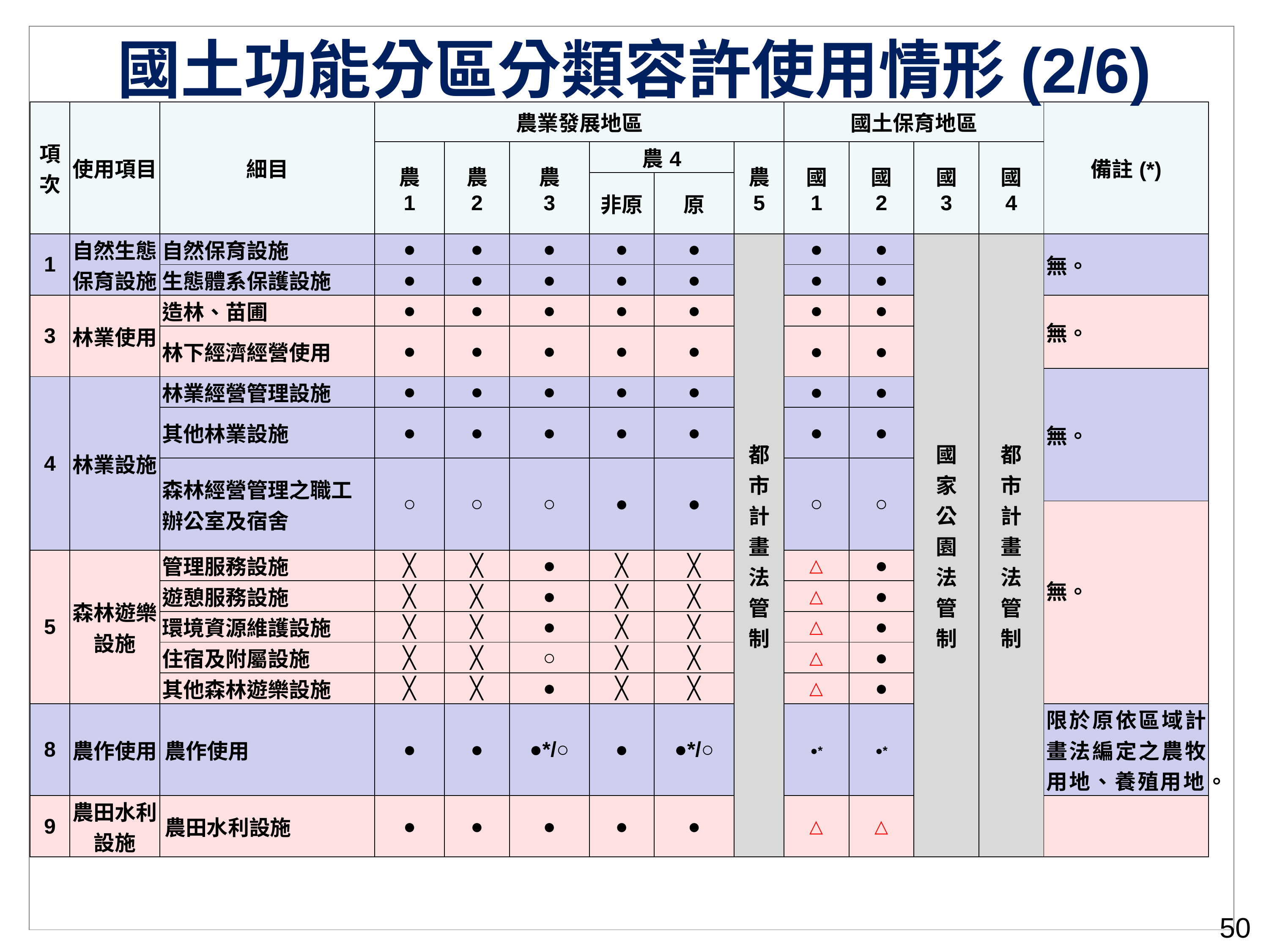

國土功能分區分類容許使用情形(2/6)
| 項次 | 使用項目 | 細目 | 農業發展地區 |  |  |  |  |  | 國土保育地區 |  |  |  | 備註(\*) |
| --- | --- | --- | --- | --- | --- | --- | --- | --- | --- | --- | --- | --- | --- |
|  |  |  | 農 1 | 農 2 | 農 3 | 農4 |  | 農 5 | 國 1 | 國 2 | 國 3 | 國 4 |  |
|  |  |  |  |  |  | 非原 | 原 |  |  |  |  |  |  |
| 1 | 自然生態保育設施 | 自然保育設施 | ● | ● | ● | ● | ● | 都 市 計 畫 法 管 制 | ● | ● | 國 家 公 園 法 管 制 | 都 市 計 畫 法 管 制 | 無。 |
|  |  | 生態體系保護設施 | ● | ● | ● | ● | ● |  | ● | ● |  |  |  |
| 3 | 林業使用 | 造林、苗圃 | ● | ● | ● | ● | ● |  | ● | ● |  |  | 無。 |
|  |  | 林下經濟經營使用 | ● | ● | ● | ● | ● |  | ● | ● |  |  |  |
|  |  |  |  |  |  |  |  |  |  |  |  |  | 無。 |
| 4 | 林業設施 | 林業經營管理設施 | ● | ● | ● | ● | ● |  | ● | ● |  |  |  |
|  |  | 其他林業設施 | ● | ● | ● | ● | ● |  | ● | ● |  |  |  |
|  |  | 森林經營管理之職工辦公室及宿舍 | ○ | ○ | ○ | ● | ● |  | ○ | ○ |  |  |  |
|  |  |  |  |  |  |  |  |  |  |  |  |  | 無。 |
| 5 | 森林遊樂設施 | 管理服務設施 | ╳ | ╳ | ● | ╳ | ╳ |  | △ | ● |  |  |  |
|  |  | 遊憩服務設施 | ╳ | ╳ | ● | ╳ | ╳ |  | △ | ● |  |  |  |
|  |  | 環境資源維護設施 | ╳ | ╳ | ● | ╳ | ╳ |  | △ | ● |  |  |  |
|  |  | 住宿及附屬設施 | ╳ | ╳ | ○ | ╳ | ╳ |  | △ | ● |  |  |  |
|  |  | 其他森林遊樂設施 | ╳ | ╳ | ● | ╳ | ╳ |  | △ | ● |  |  |  |
| 8 | 農作使用 | 農作使用 | ● | ● | ●\*/○ | ● | ●\*/○ |  | ●\* | ●\* |  |  | 限於原依區域計畫法編定之農牧用地、養殖用地。 |
| 9 | 農田水利設施 | 農田水利設施 | ● | ● | ● | ● | ● |  | △ | △ |  |  |  |
50